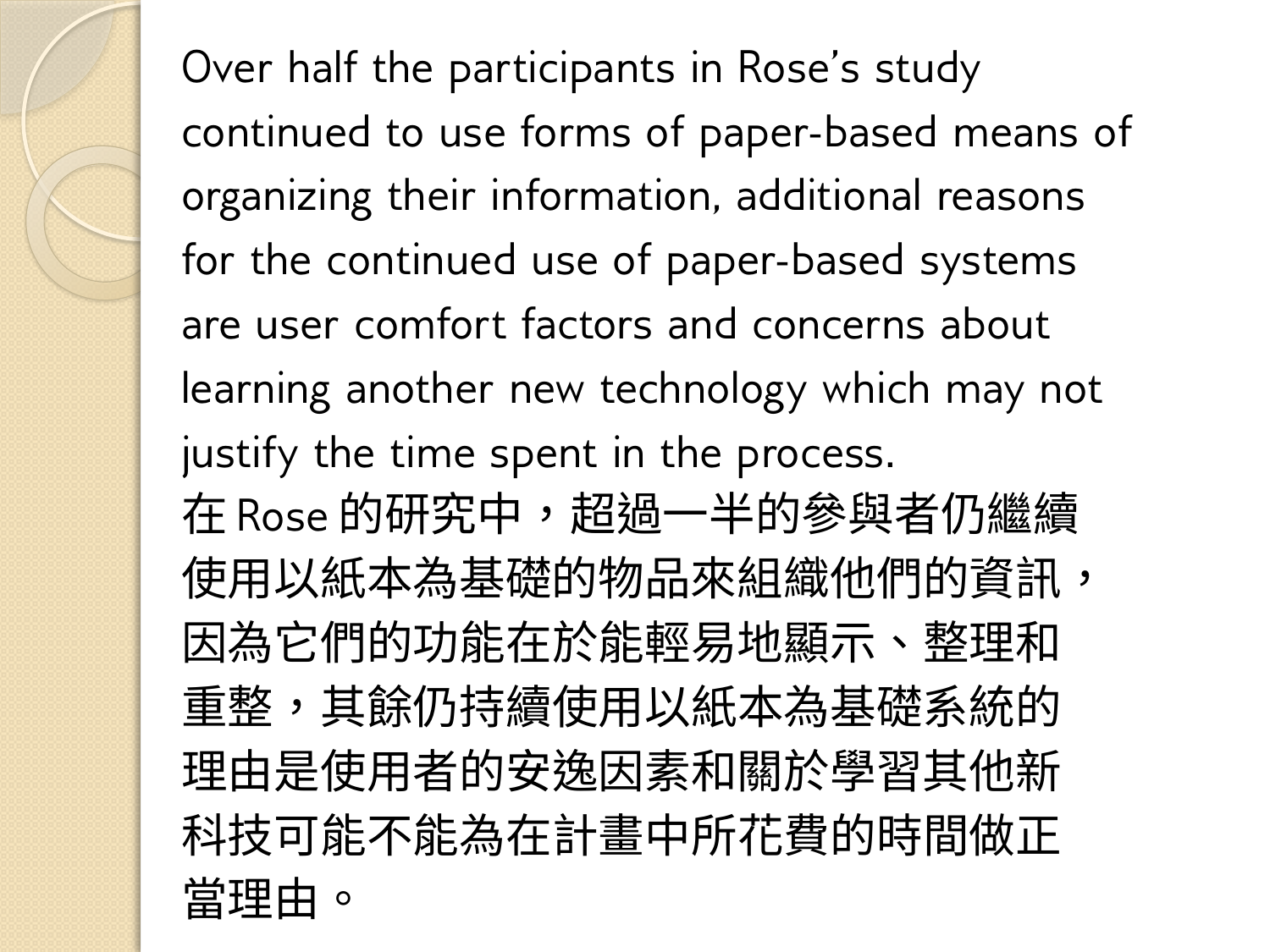

Over half the participants in Rose’s study
continued to use forms of paper-based means of
organizing their information, additional reasons
for the continued use of paper-based systems
are user comfort factors and concerns about
learning another new technology which may not
justify the time spent in the process.
在Rose的研究中，超過一半的參與者仍繼續
使用以紙本為基礎的物品來組織他們的資訊，
因為它們的功能在於能輕易地顯示、整理和
重整，其餘仍持續使用以紙本為基礎系統的
理由是使用者的安逸因素和關於學習其他新
科技可能不能為在計畫中所花費的時間做正
當理由。